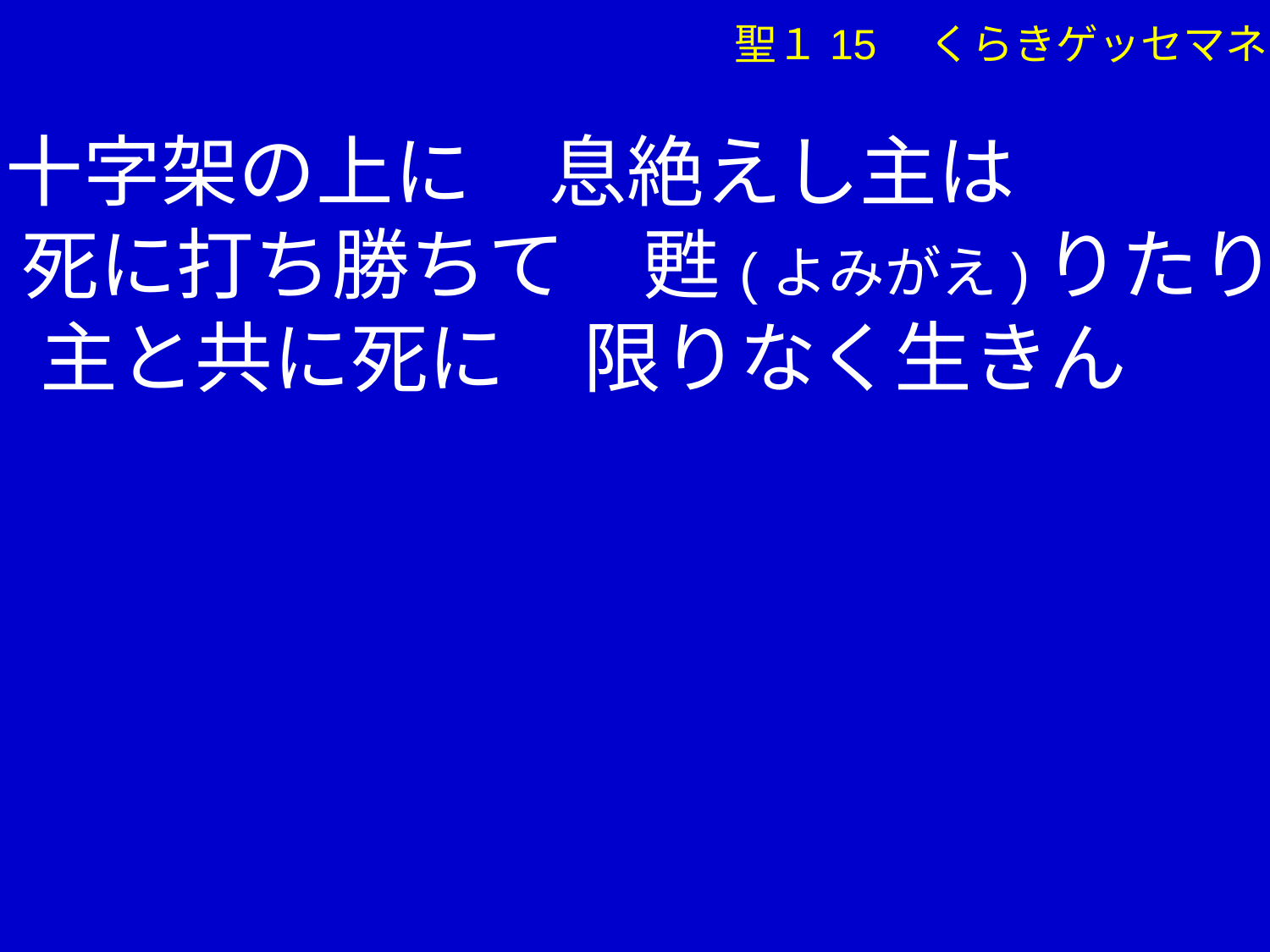

聖１15　くらきゲッセマネ
④十字架の上に　息絶えし主は
　  死に打ち勝ちて　甦(よみがえ)りたり
  　主と共に死に　限りなく生きん